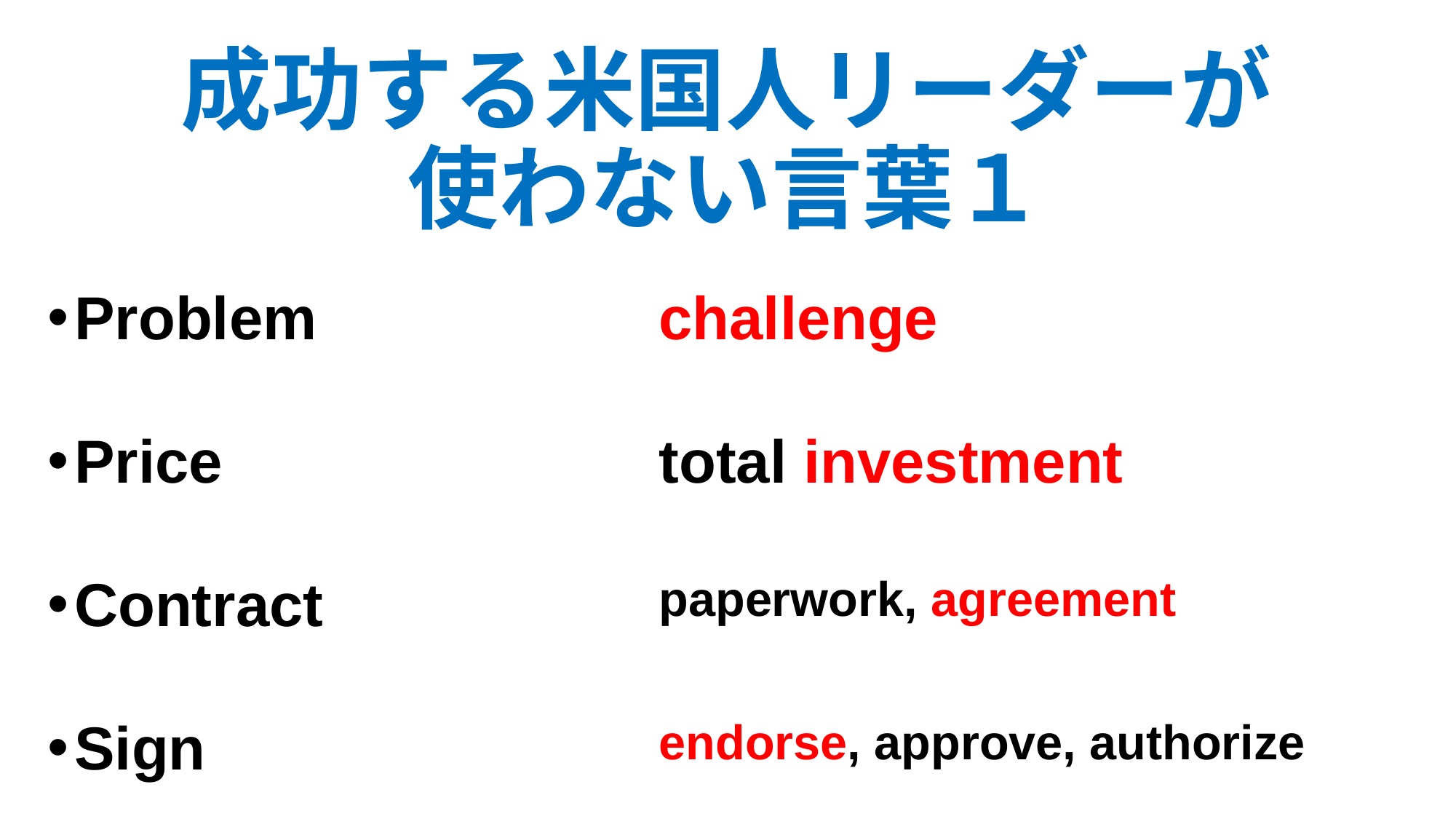

成功する米国人リーダーが
使わない言葉１
Problem
challenge
Price
total investment
Contract
paperwork, agreement
Sign
endorse, approve, authorize